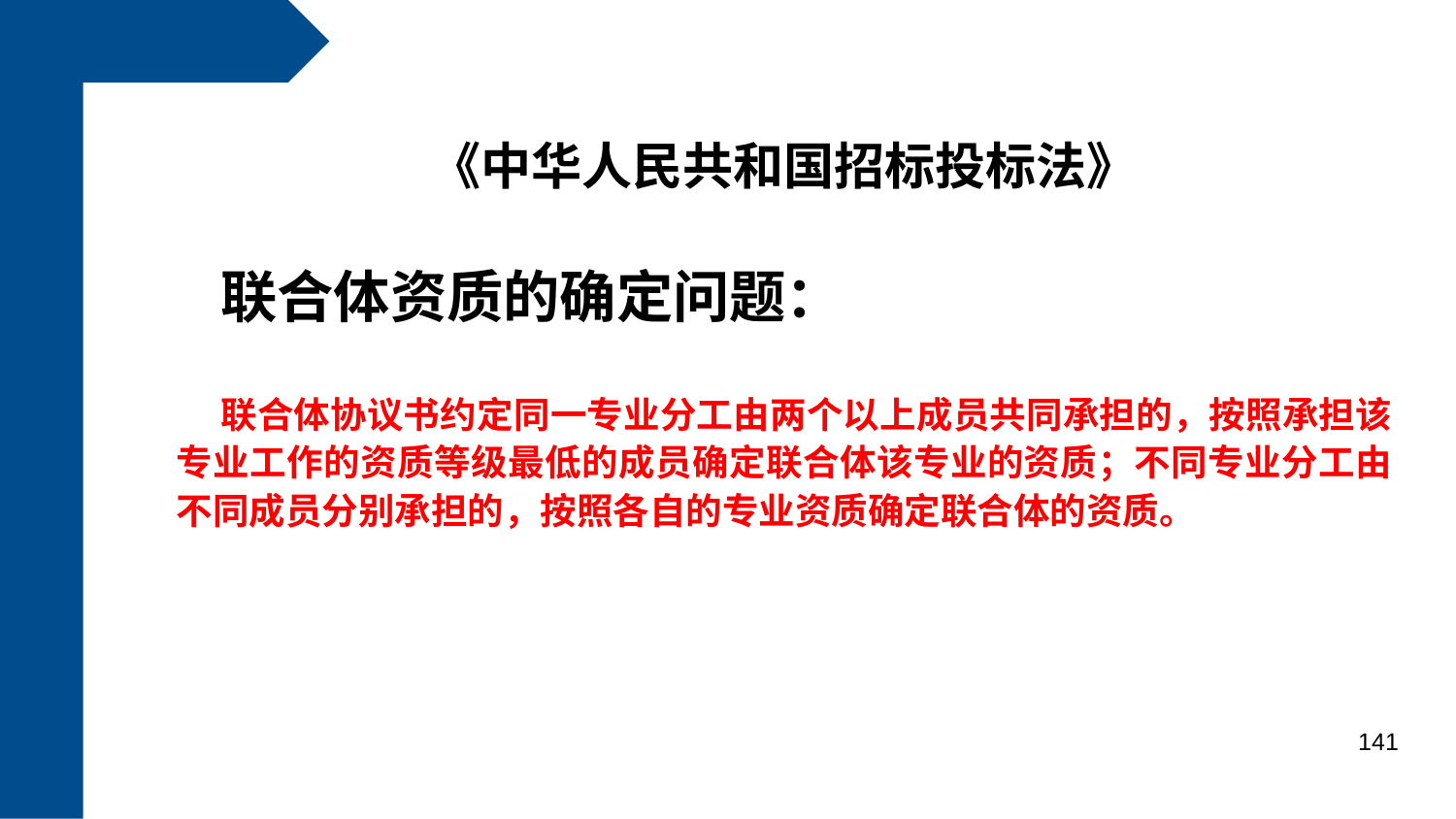

《中华人民共和国招标投标法》

联合体资质的确定问题：

联合体协议书约定同一专业分工由两个以上成员共同承担的，按照承担该专业工作的资质等级最低的成员确定联合体该专业的资质；不同专业分工由不同成员分别承担的，按照各自的专业资质确定联合体的资质。
141